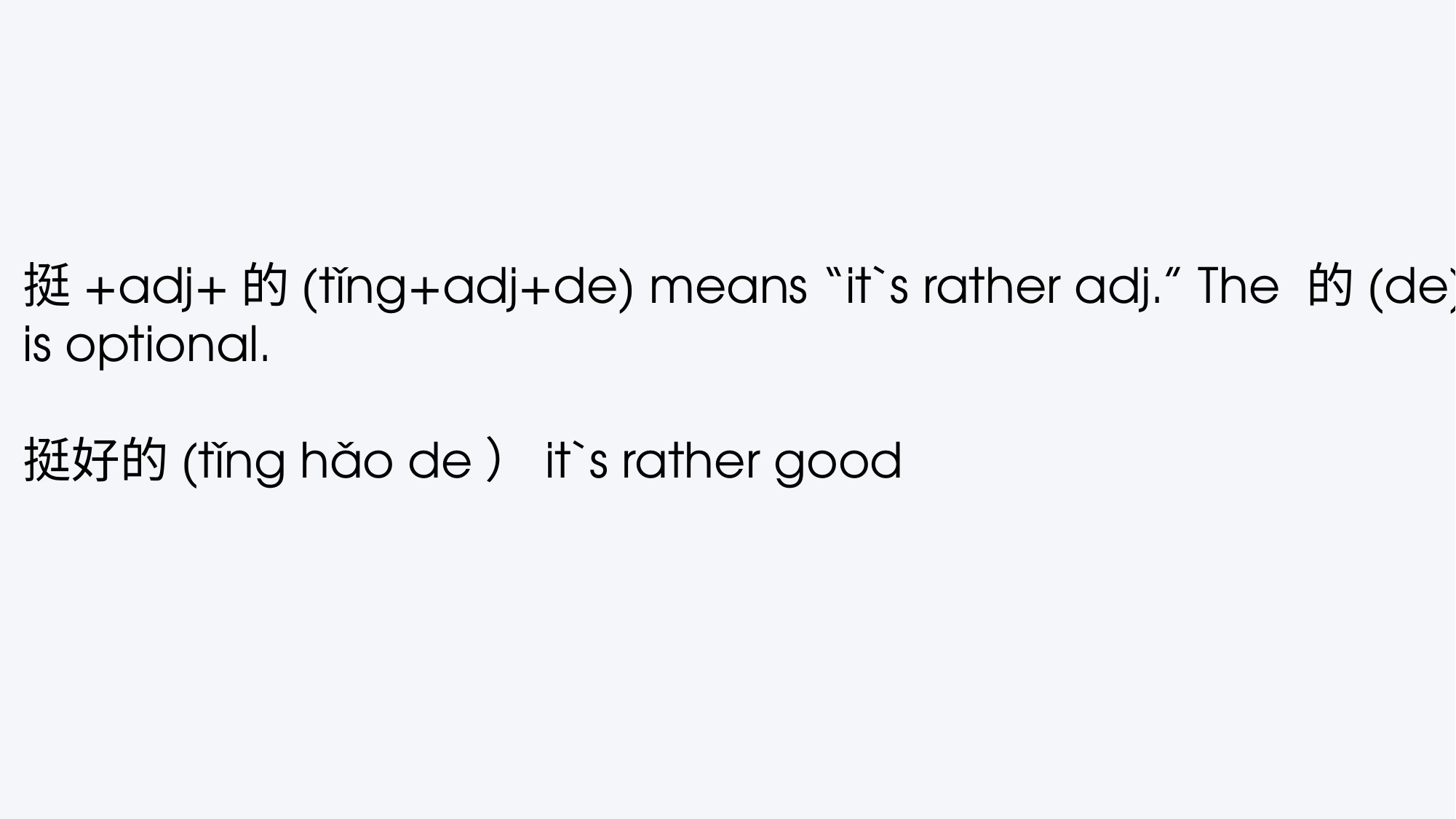

挺+adj+的(tǐng+adj+de) means “it`s rather adj.” The 的(de) is optional.

挺好的(tǐng hǎo de）it`s rather good